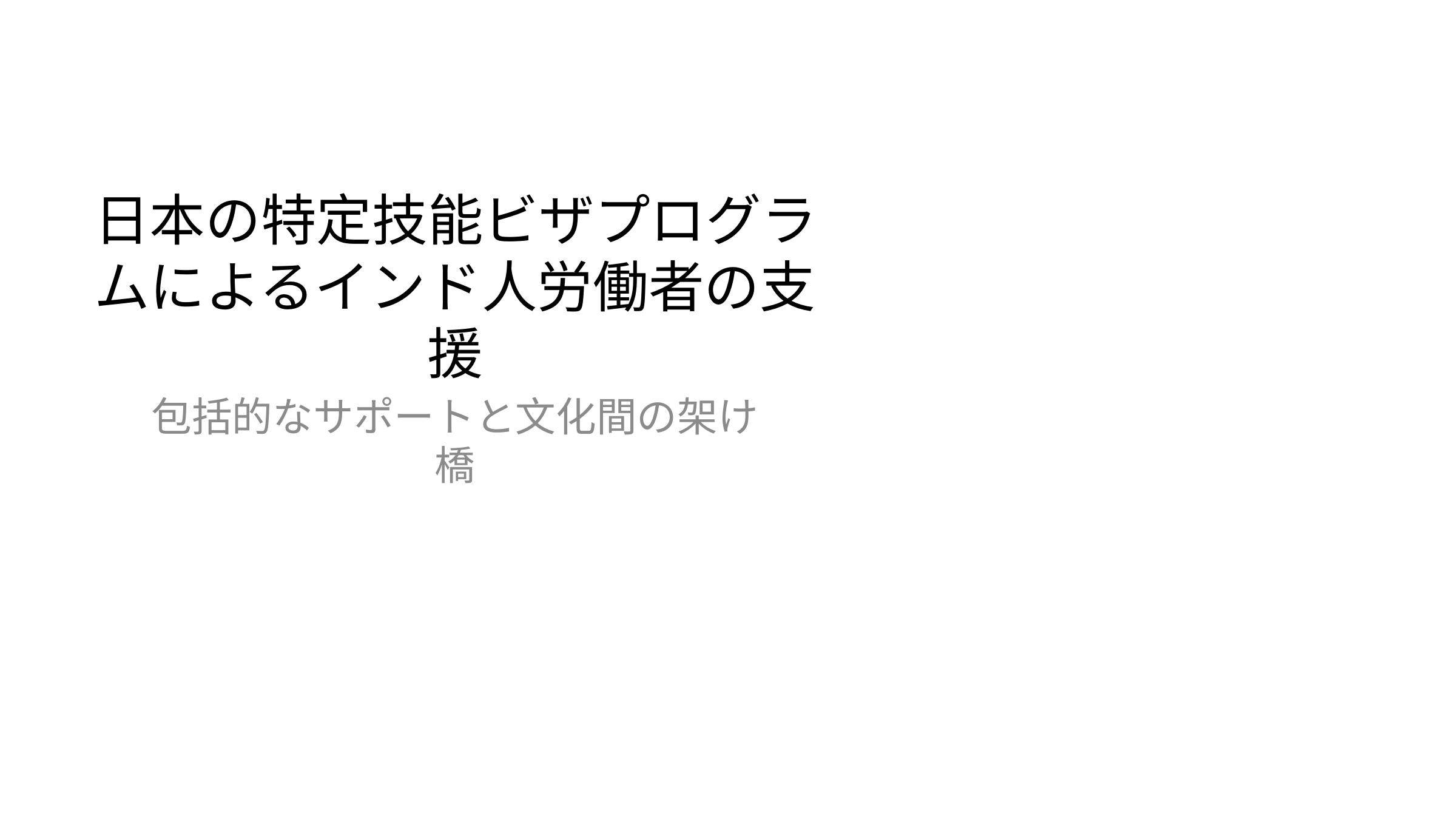

# 日本の特定技能ビザプログラムによるインド人労働者の支援
包括的なサポートと文化間の架け橋